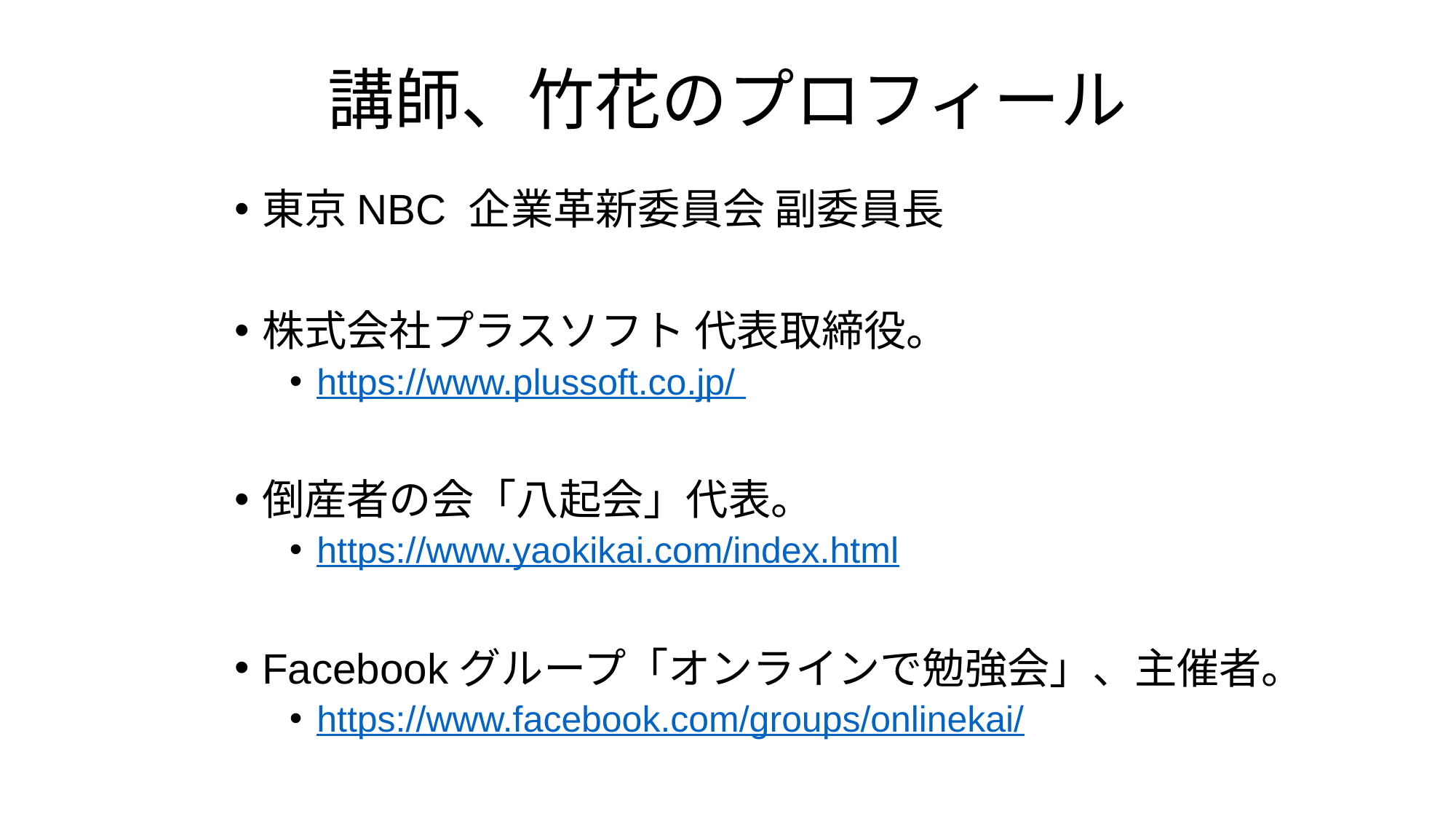

# 講師、竹花のプロフィール
東京NBC 企業革新委員会 副委員長

株式会社プラスソフト 代表取締役。
https://www.plussoft.co.jp/

倒産者の会「八起会」代表。
https://www.yaokikai.com/index.html

Facebookグループ「オンラインで勉強会」、主催者。
https://www.facebook.com/groups/onlinekai/